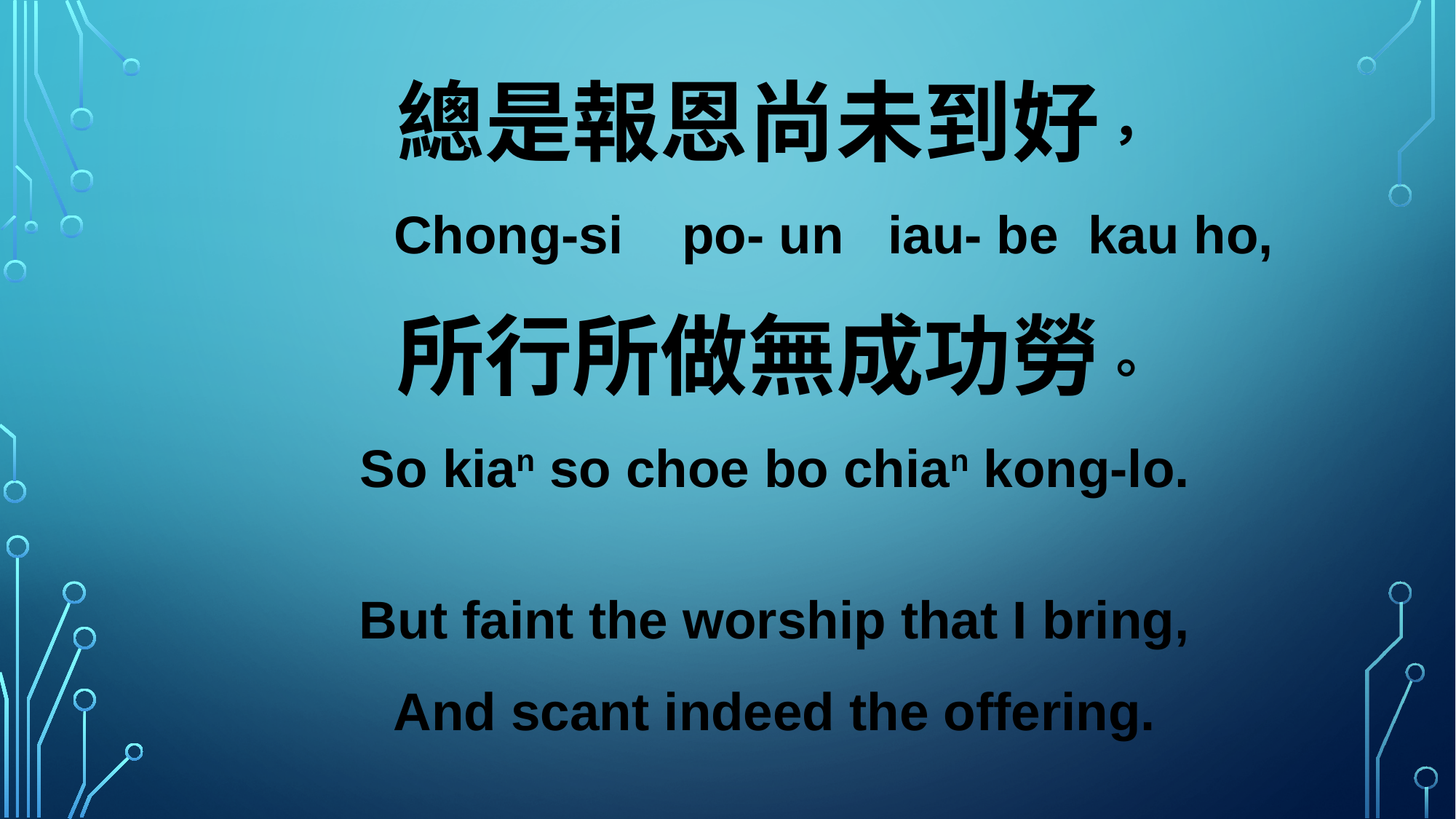

總是報恩尚未到好，
              Chong-si    po- un   iau- be  kau ho,
所行所做無成功勞。
So kian so choe bo chian kong-lo.

But faint the worship that I bring,
And scant indeed the offering.